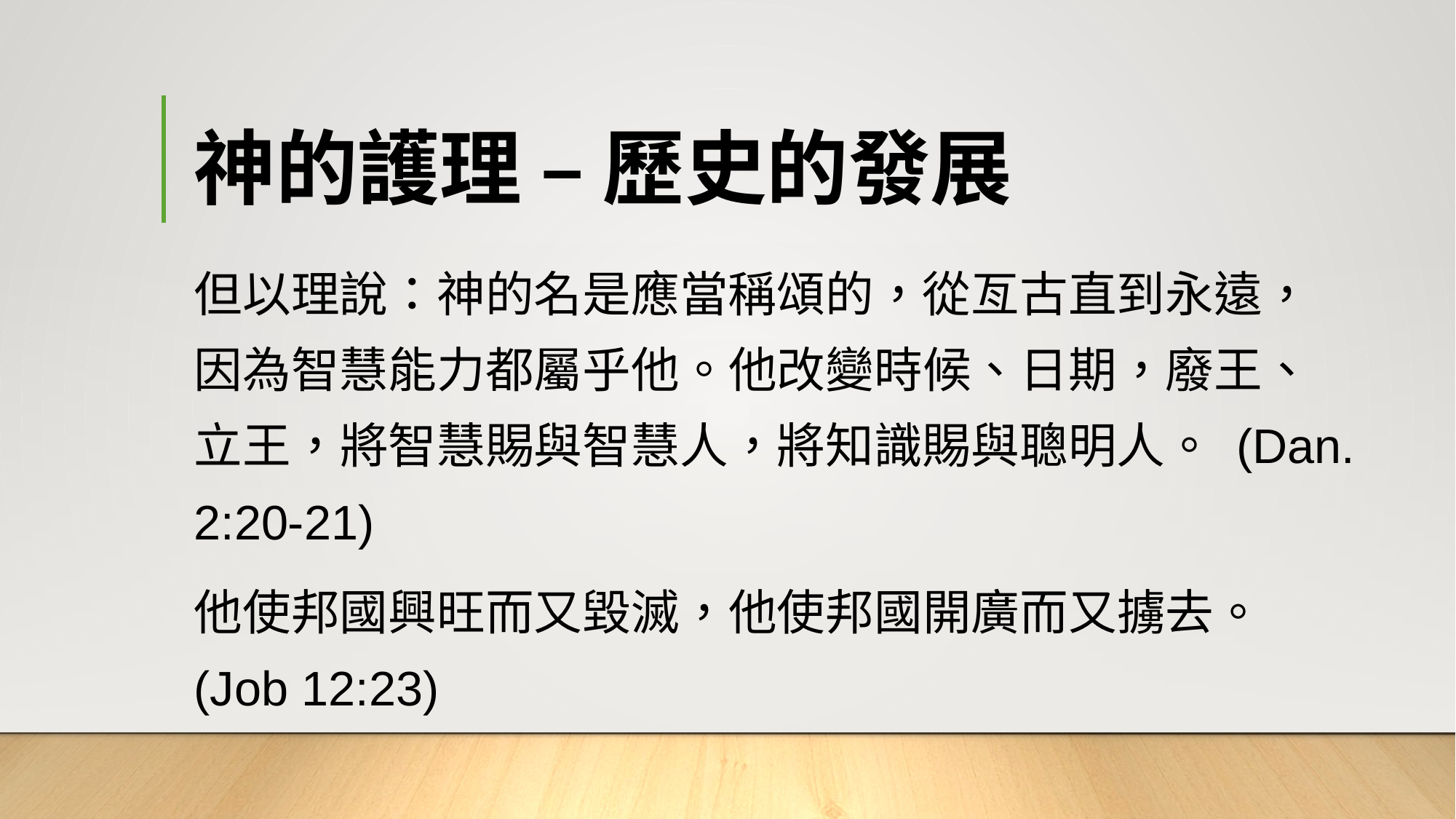

# 神的護理 – 歷史的發展
但以理說：神的名是應當稱頌的，從亙古直到永遠，因為智慧能力都屬乎他。他改變時候、日期，廢王、立王，將智慧賜與智慧人，將知識賜與聰明人。 (Dan. 2:20-21)
他使邦國興旺而又毀滅，他使邦國開廣而又擄去。 (Job 12:23)